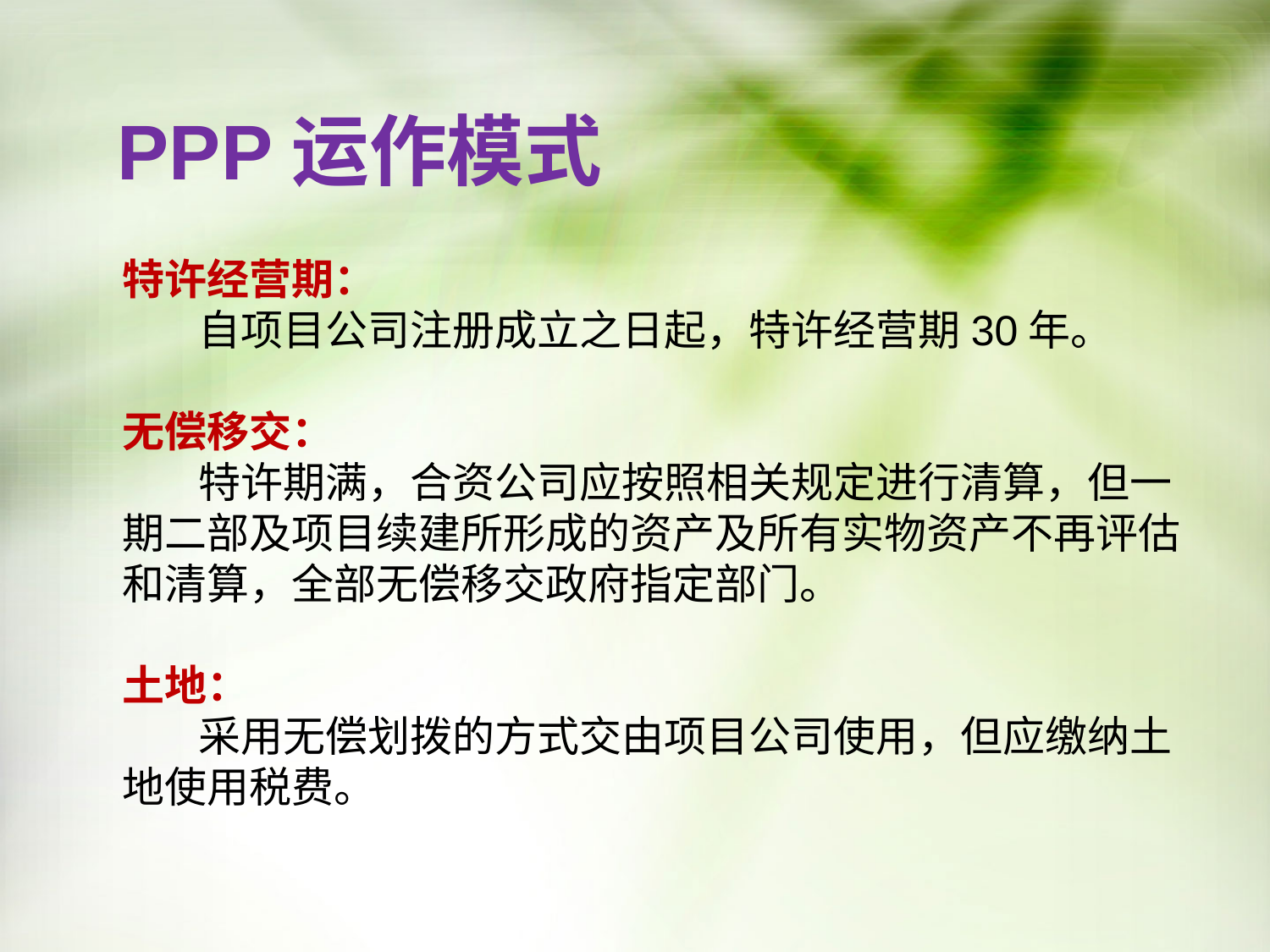

PPP运作模式
特许经营期：
       自项目公司注册成立之日起，特许经营期30年。

无偿移交：
       特许期满，合资公司应按照相关规定进行清算，但一期二部及项目续建所形成的资产及所有实物资产不再评估和清算，全部无偿移交政府指定部门。

土地：
       采用无偿划拨的方式交由项目公司使用，但应缴纳土地使用税费。